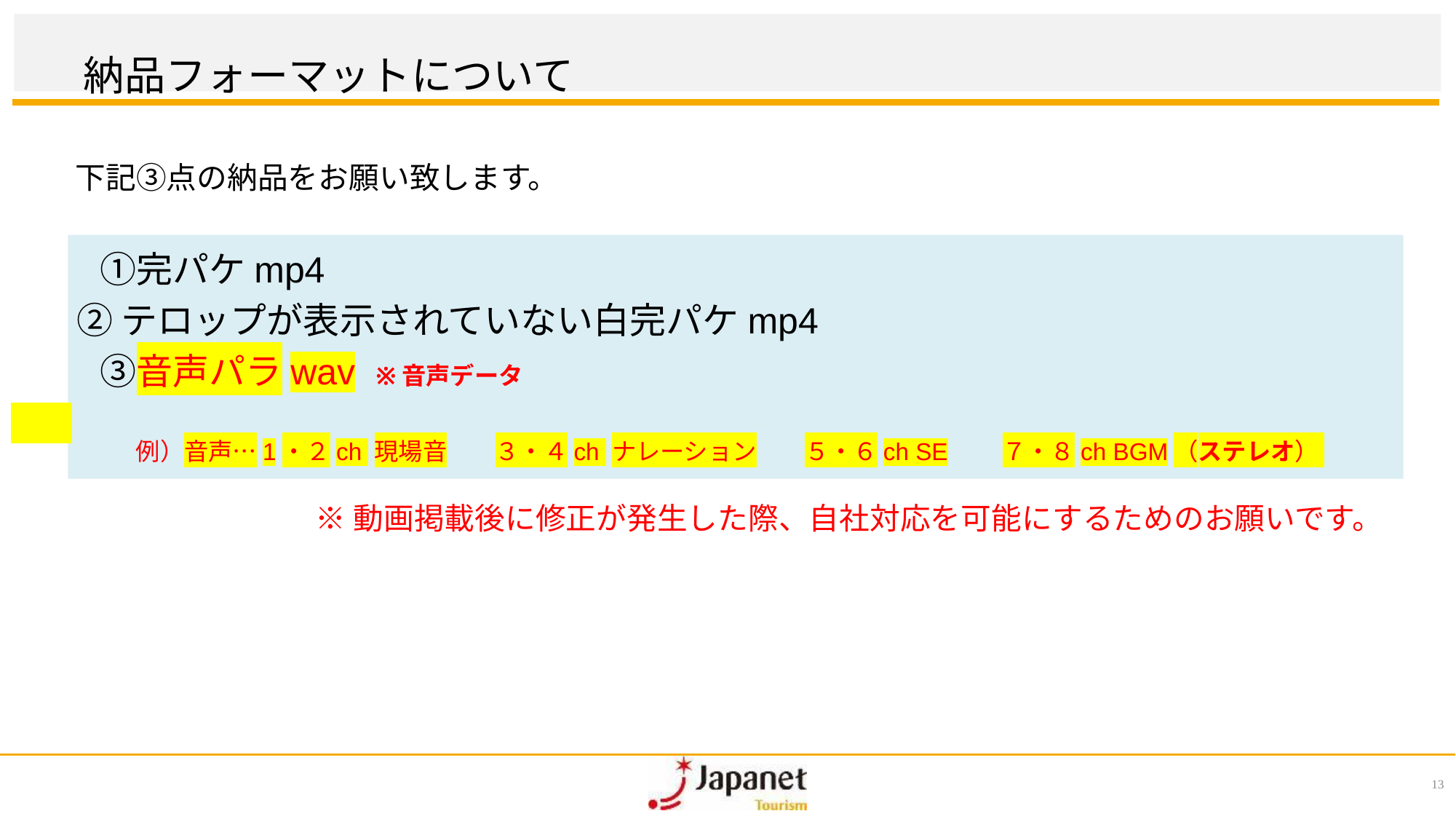

# 納品フォーマットについて

下記③点の納品をお願い致します。

　　  ①完パケmp4
        ②テロップが表示されていない白完パケmp4
　　  ③音声パラwav  ※音声データ

例）音声…1・２ch 現場音　　３・４ch ナレーション　　５・６ch SE　　７・８ch BGM（ステレオ）

※動画掲載後に修正が発生した際、自社対応を可能にするためのお願いです。

13